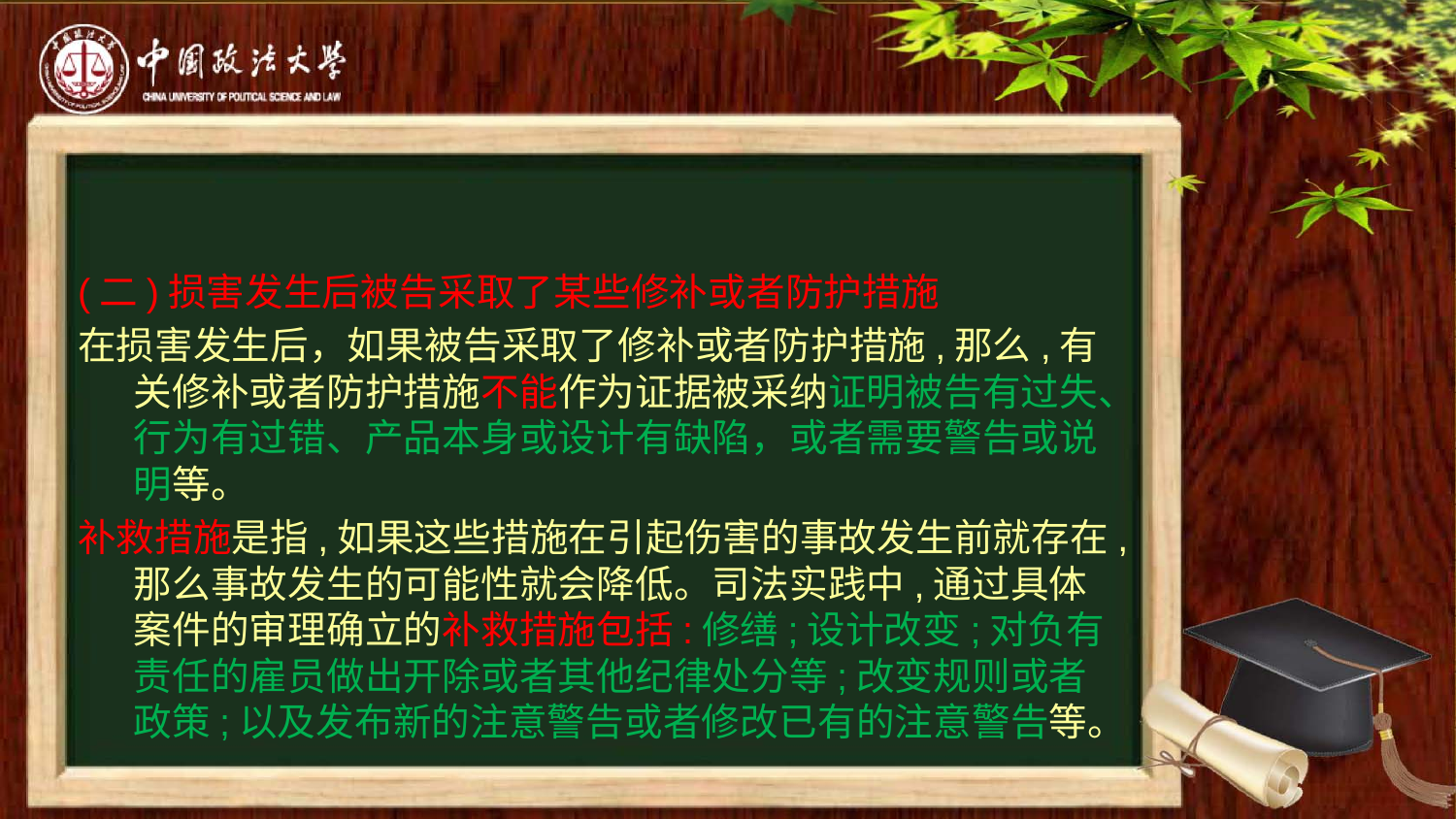

#
(二)损害发生后被告采取了某些修补或者防护措施
在损害发生后，如果被告采取了修补或者防护措施,那么,有关修补或者防护措施不能作为证据被采纳证明被告有过失、行为有过错、产品本身或设计有缺陷，或者需要警告或说明等。
补救措施是指,如果这些措施在引起伤害的事故发生前就存在,那么事故发生的可能性就会降低。司法实践中,通过具体案件的审理确立的补救措施包括:修缮;设计改变;对负有责任的雇员做出开除或者其他纪律处分等;改变规则或者政策;以及发布新的注意警告或者修改已有的注意警告等。